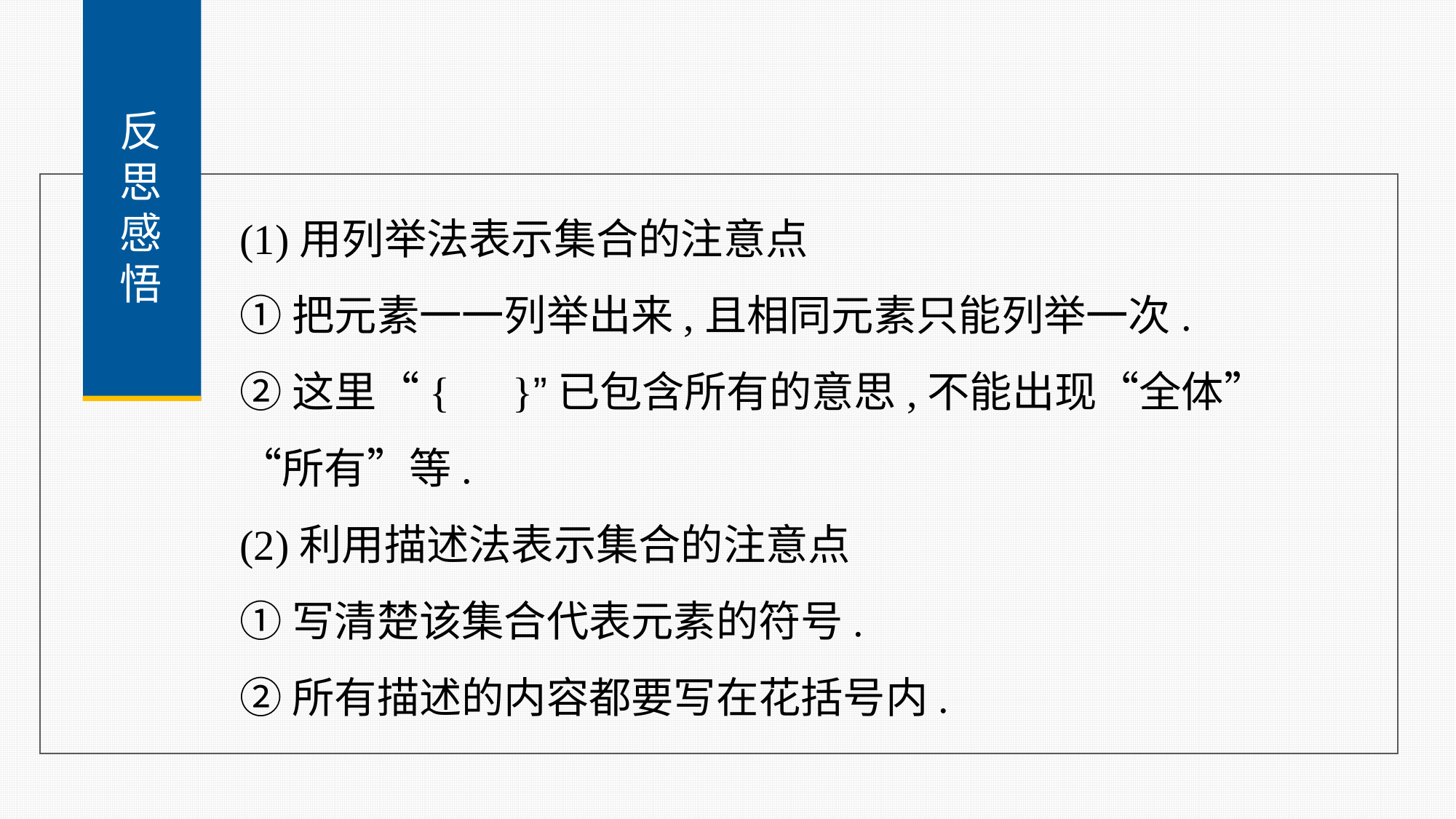

反
思
感
悟

(1)用列举法表示集合的注意点
①把元素一一列举出来,且相同元素只能列举一次.
②这里“{　}”已包含所有的意思,不能出现“全体”“所有”等.
(2)利用描述法表示集合的注意点
①写清楚该集合代表元素的符号.
②所有描述的内容都要写在花括号内.